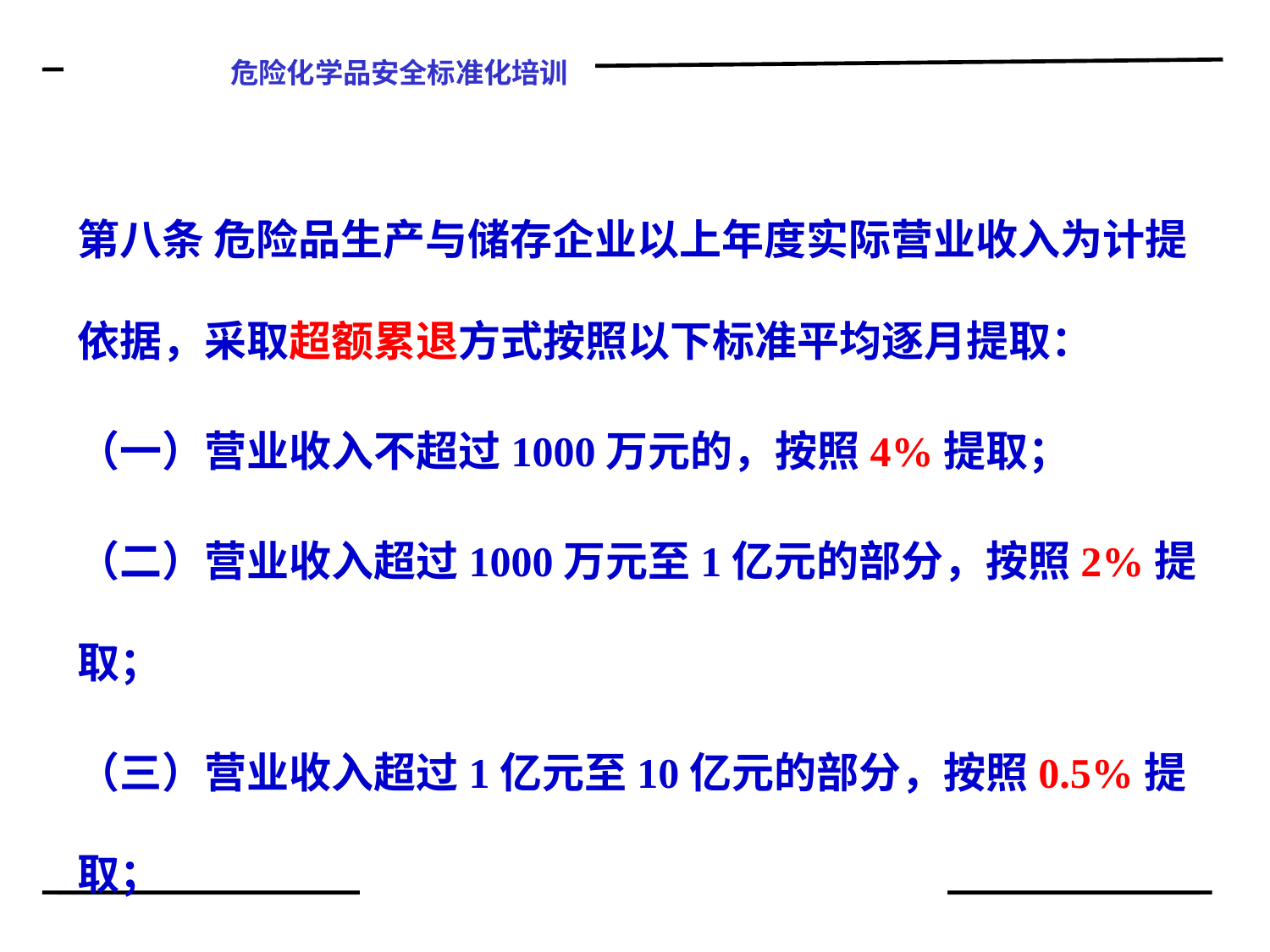

第八条 危险品生产与储存企业以上年度实际营业收入为计提依据，采取超额累退方式按照以下标准平均逐月提取：
（一）营业收入不超过1000万元的，按照4%提取；
（二）营业收入超过1000万元至1亿元的部分，按照2%提取；
（三）营业收入超过1亿元至10亿元的部分，按照0.5%提取；
（四）营业收入超过10亿元的部分，按照0.2%提取。